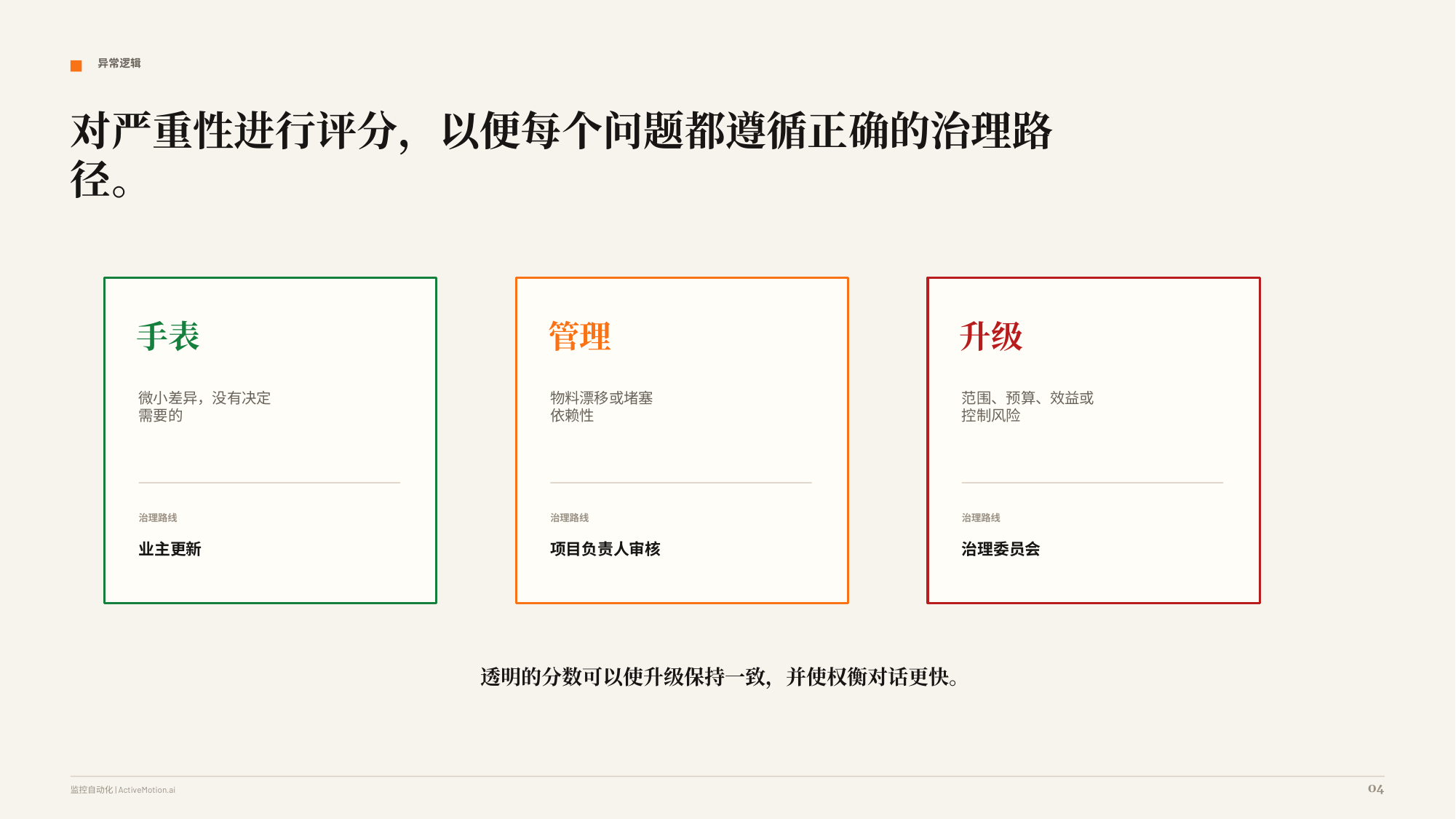

异常逻辑

对严重性进行评分，以便每个问题都遵循正确的治理路径。

手表
管理
升级
微小差异，没有决定
需要的
物料漂移或堵塞
依赖性
范围、预算、效益或
控制风险

治理路线
治理路线
治理路线
业主更新
项目负责人审核
治理委员会
透明的分数可以使升级保持一致，并使权衡对话更快。

04
监控自动化| ActiveMotion.ai